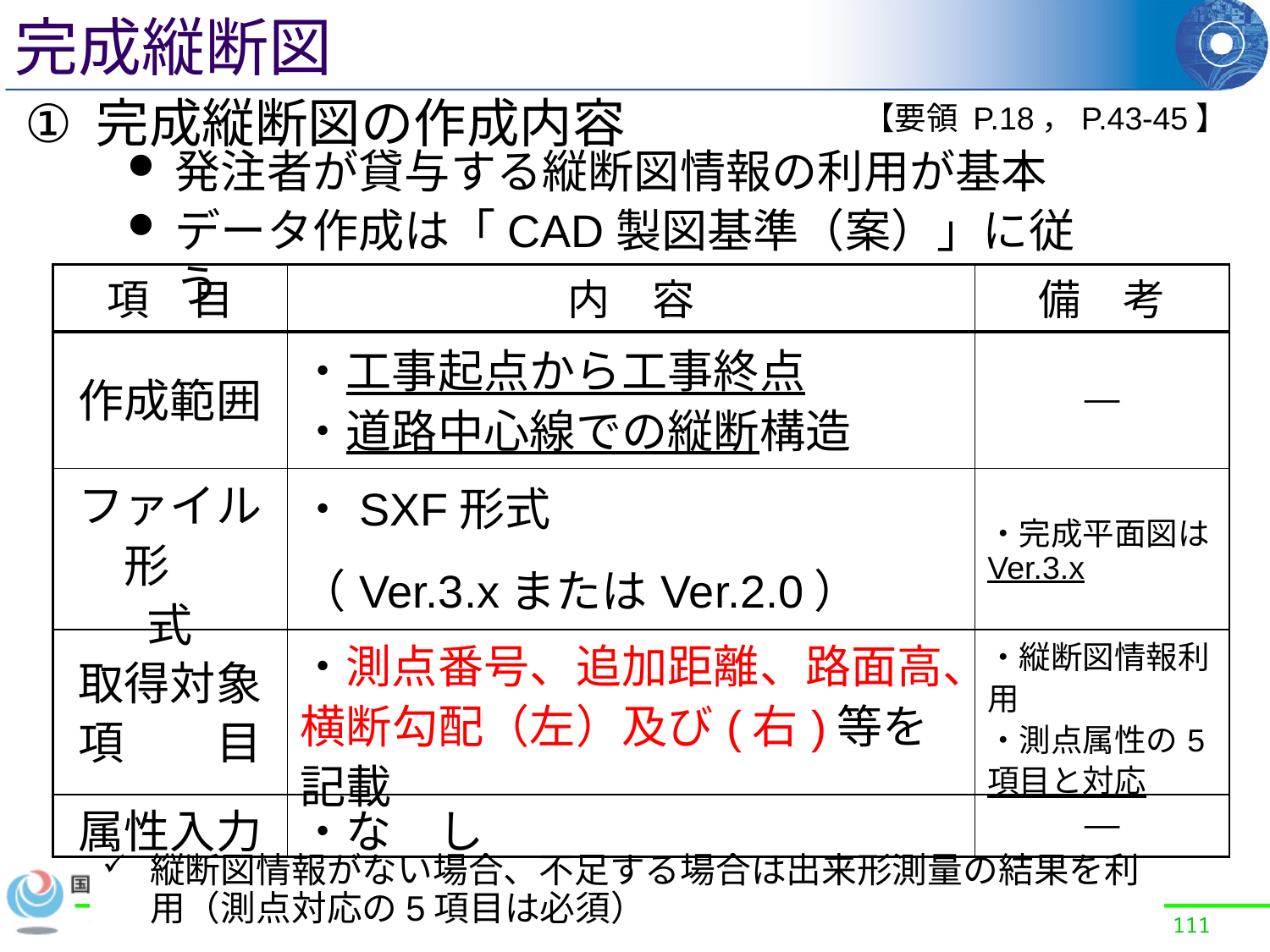

完成縦断図
完成縦断図の作成内容
【要領 P.18，P.43-45】
発注者が貸与する縦断図情報の利用が基本
データ作成は「CAD製図基準（案）」に従う
| 項　目 | 内　容 | 備　考 |
| --- | --- | --- |
| 作成範囲 | ・工事起点から工事終点 ・道路中心線での縦断構造 | ― |
| ファイル　形　　式 | ・SXF形式 （Ver.3.xまたはVer.2.0） | ・完成平面図はVer.3.x |
| 取得対象 項　　目 | ・測点番号、追加距離、路面高、横断勾配（左）及び(右)等を記載 | ・縦断図情報利用 ・測点属性の5項目と対応 |
| 属性入力 | ・な　し | ― |
縦断図情報がない場合、不足する場合は出来形測量の結果を利用（測点対応の5項目は必須）
111